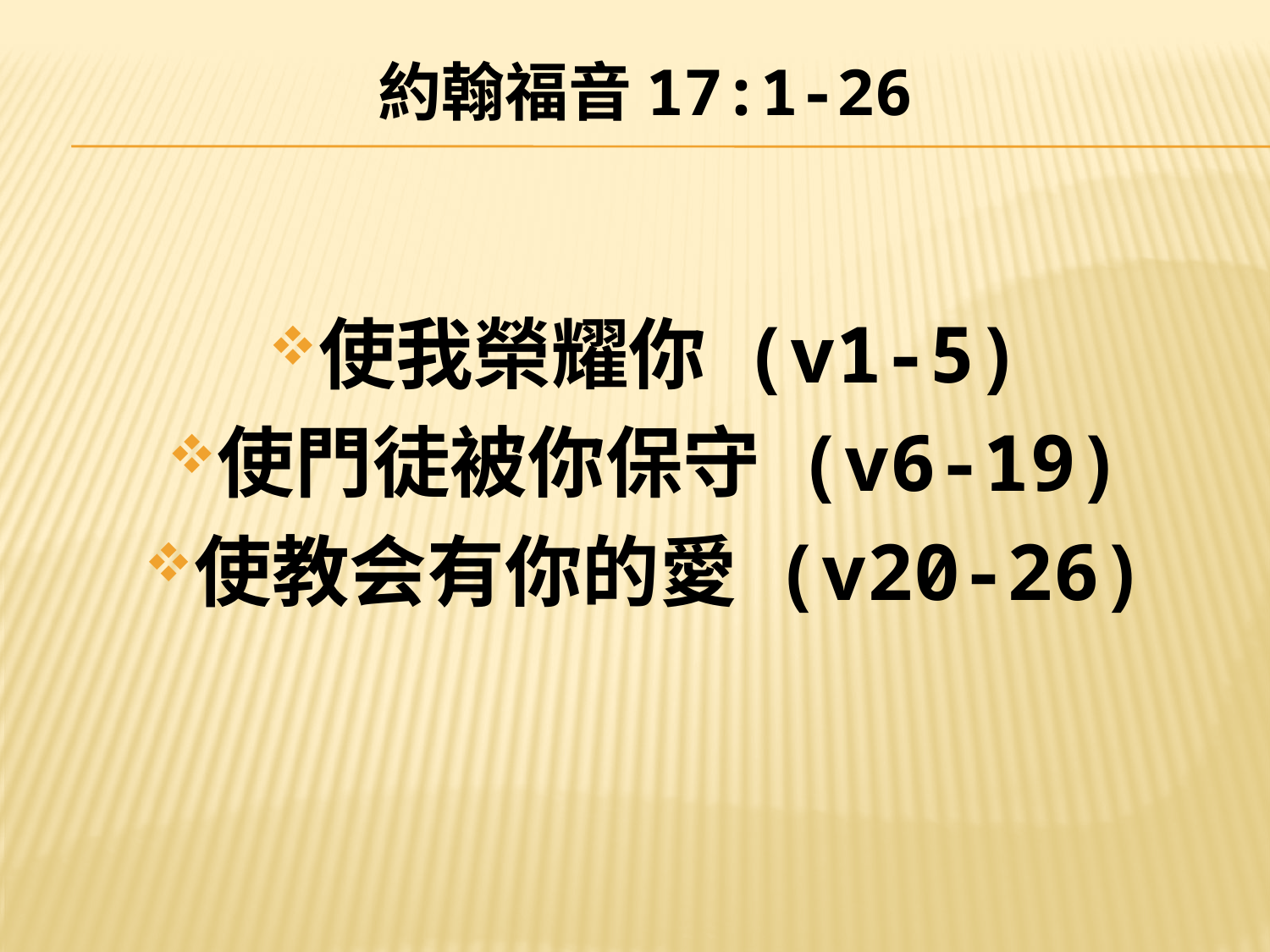

# 約翰福音17:1-26

使我榮耀你 (v1-5)
使門徒被你保守 (v6-19)
使教会有你的愛 (v20-26)